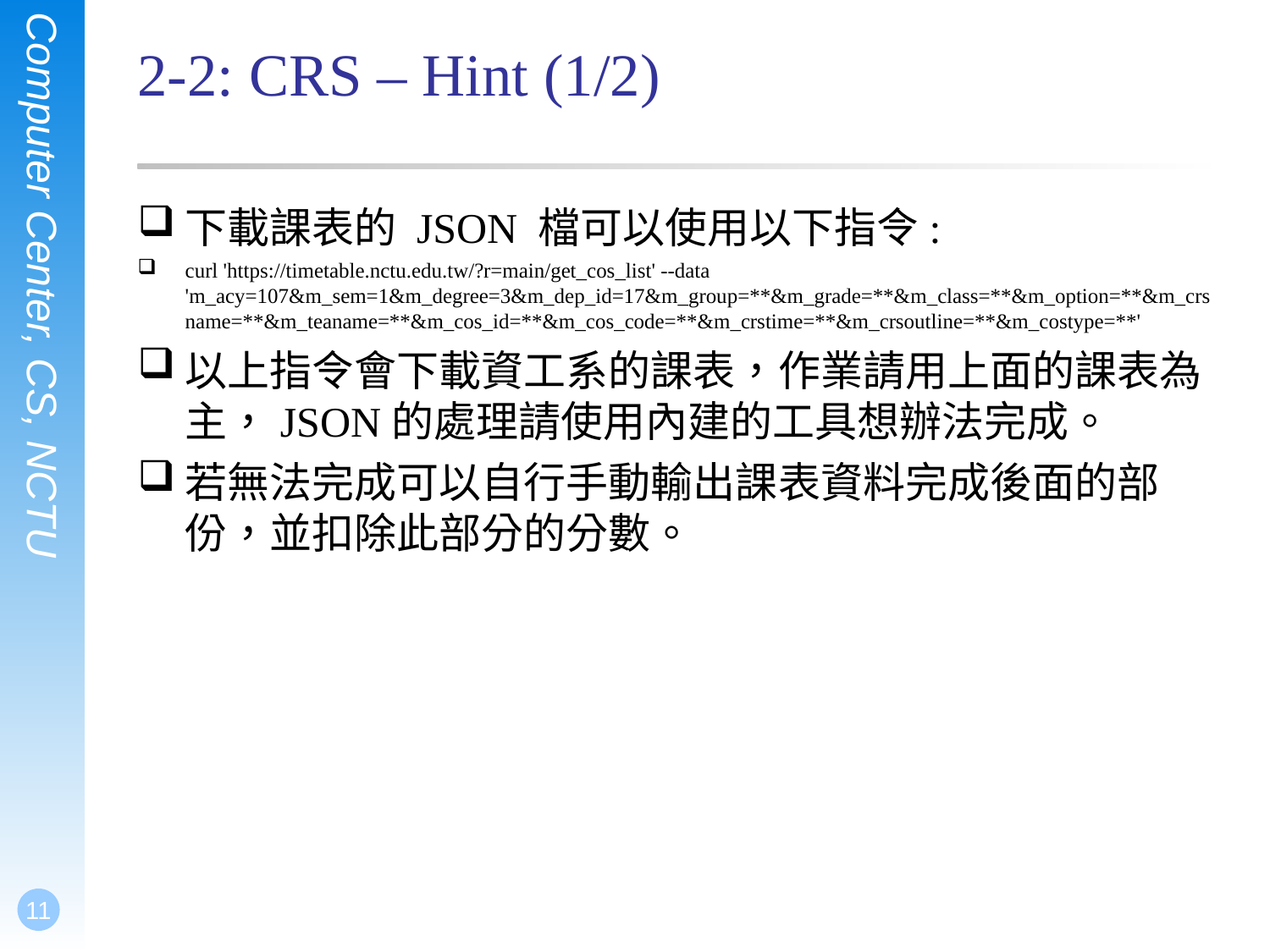

# 2-2: CRS – Hint (1/2)
下載課表的 JSON 檔可以使用以下指令:
curl 'https://timetable.nctu.edu.tw/?r=main/get_cos_list' --data 'm_acy=107&m_sem=1&m_degree=3&m_dep_id=17&m_group=**&m_grade=**&m_class=**&m_option=**&m_crsname=**&m_teaname=**&m_cos_id=**&m_cos_code=**&m_crstime=**&m_crsoutline=**&m_costype=**'
以上指令會下載資工系的課表，作業請用上面的課表為主，JSON的處理請使用內建的工具想辦法完成。
若無法完成可以自行手動輸出課表資料完成後面的部份，並扣除此部分的分數。